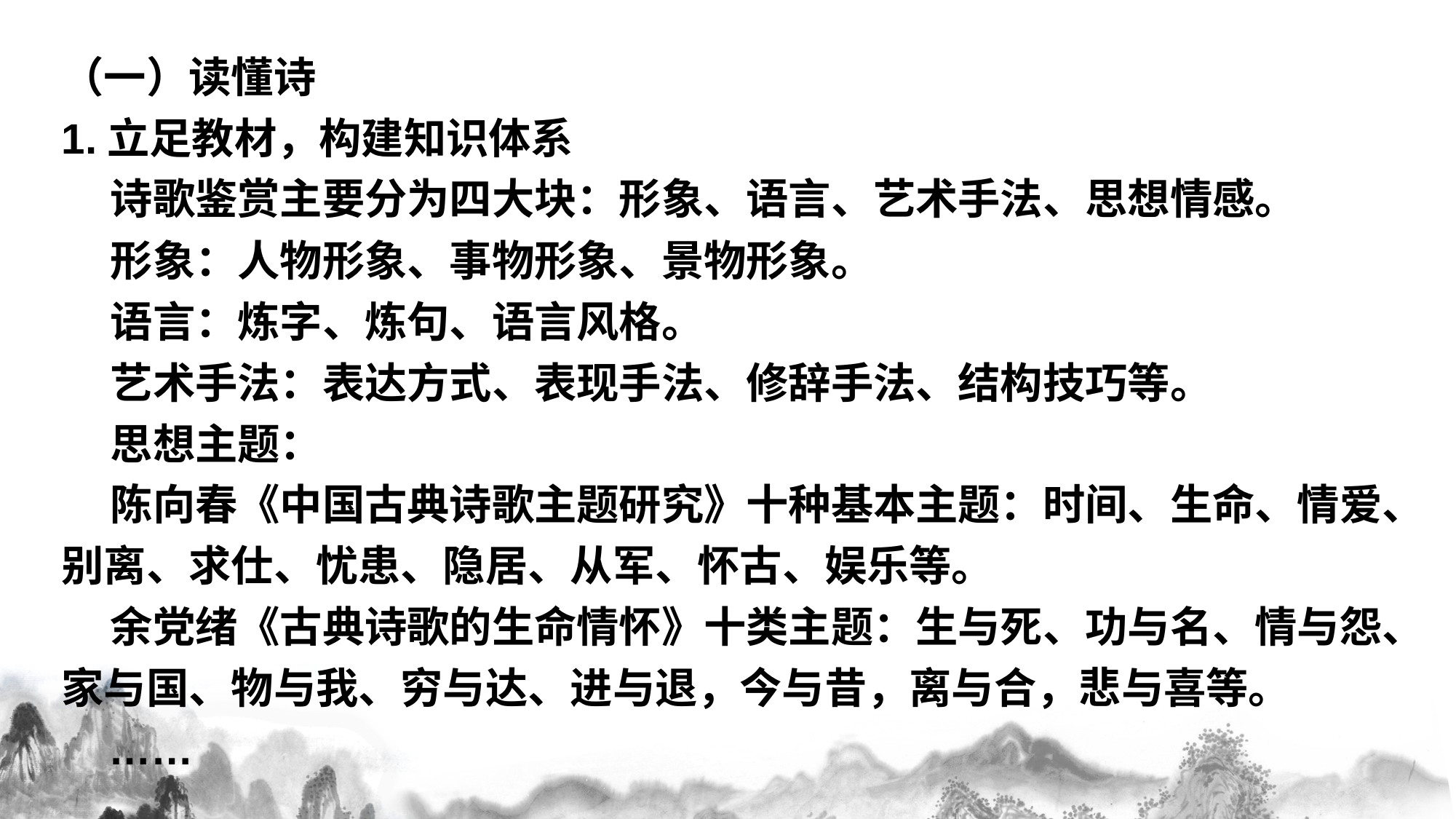

（一）读懂诗
1.立足教材，构建知识体系
    诗歌鉴赏主要分为四大块：形象、语言、艺术手法、思想情感。
    形象：人物形象、事物形象、景物形象。
    语言：炼字、炼句、语言风格。
    艺术手法：表达方式、表现手法、修辞手法、结构技巧等。
    思想主题：
    陈向春《中国古典诗歌主题研究》十种基本主题：时间、生命、情爱、别离、求仕、忧患、隐居、从军、怀古、娱乐等。
    余党绪《古典诗歌的生命情怀》十类主题：生与死、功与名、情与怨、家与国、物与我、穷与达、进与退，今与昔，离与合，悲与喜等。
    ……